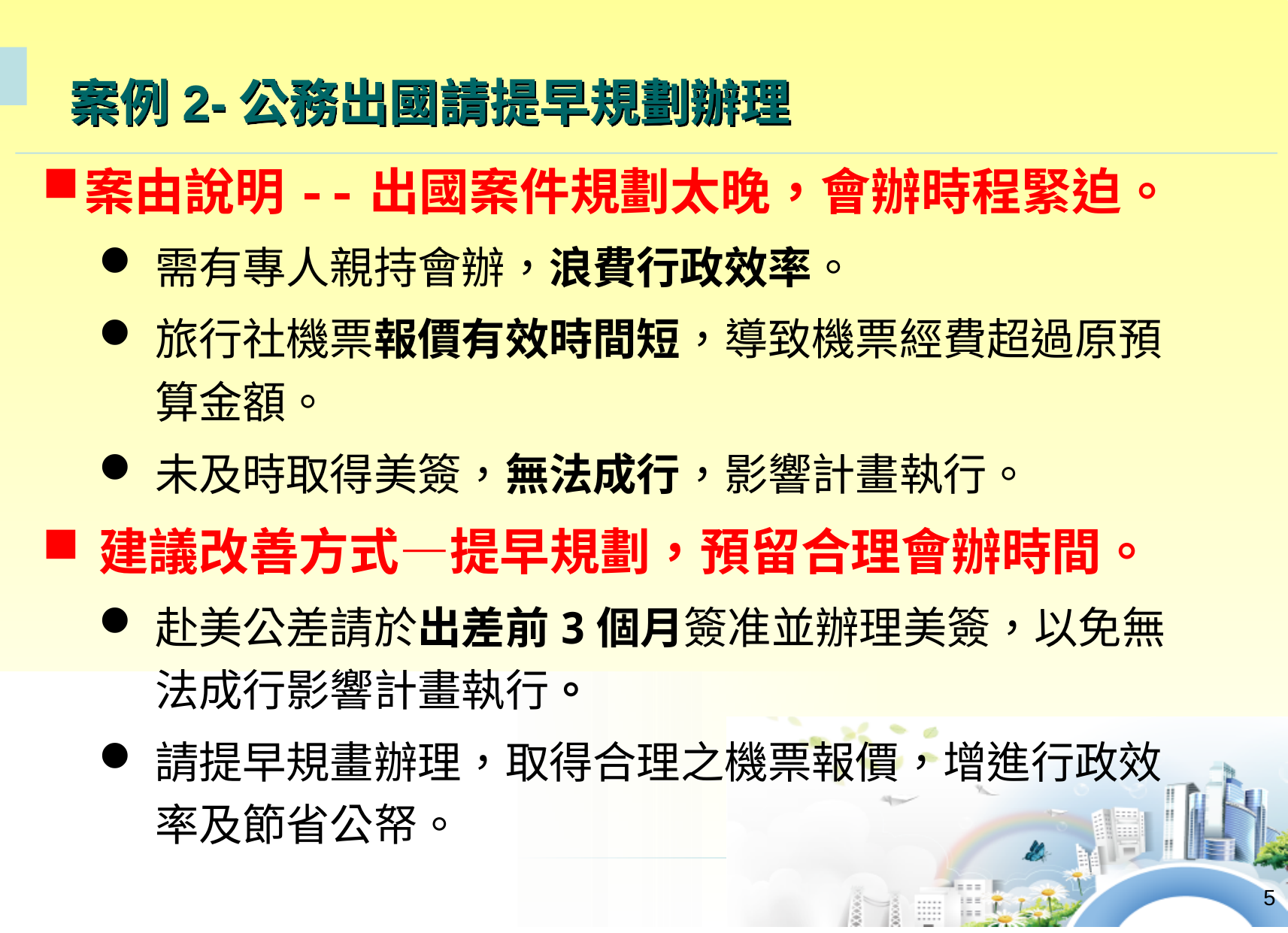

案例2-公務出國請提早規劃辦理
案由說明--出國案件規劃太晚，會辦時程緊迫。
需有專人親持會辦，浪費行政效率。
旅行社機票報價有效時間短，導致機票經費超過原預算金額。
未及時取得美簽，無法成行，影響計畫執行。
建議改善方式—提早規劃，預留合理會辦時間。
赴美公差請於出差前3個月簽准並辦理美簽，以免無法成行影響計畫執行。
請提早規畫辦理，取得合理之機票報價，增進行政效率及節省公帑。
5